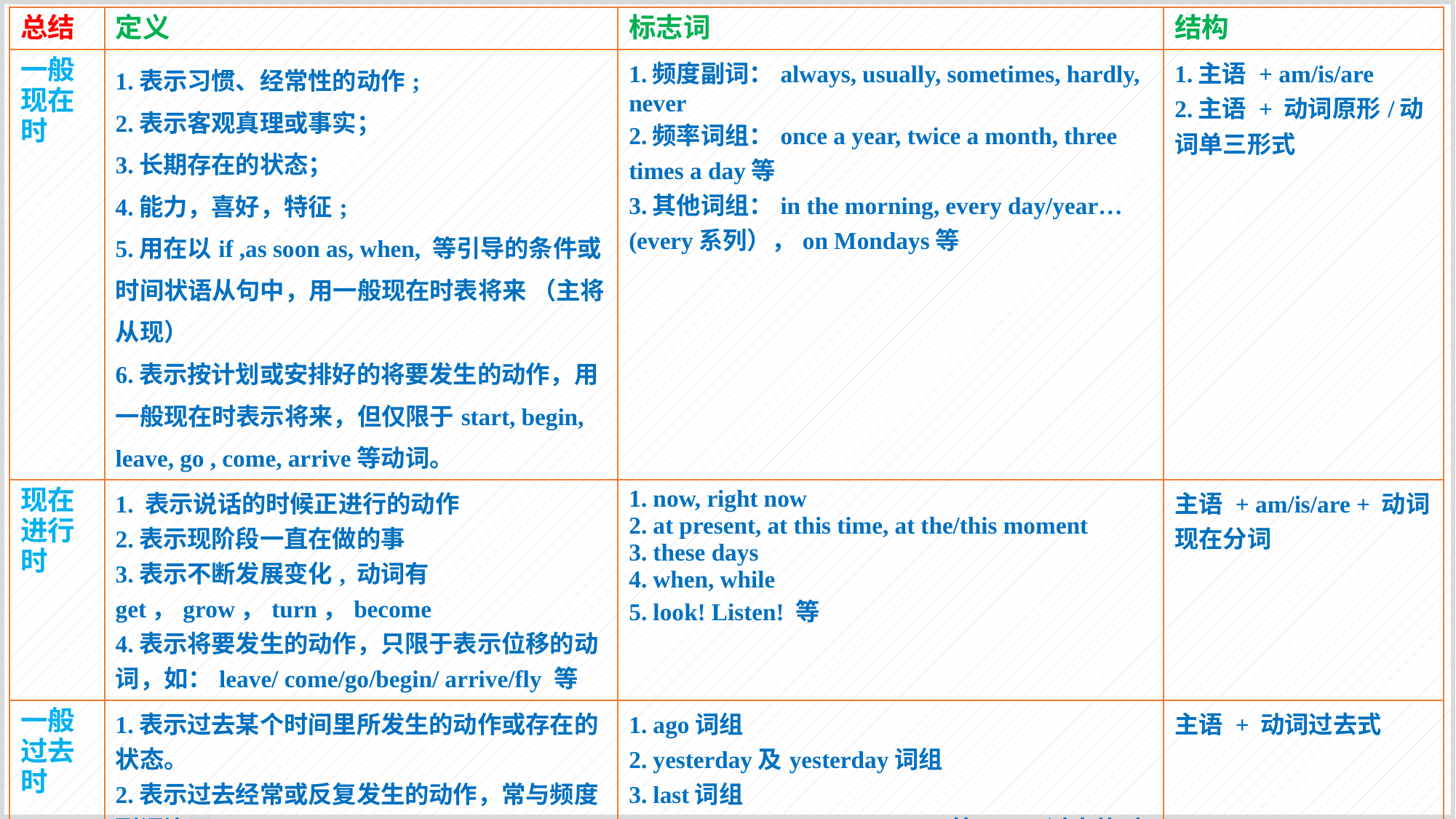

| 总结 | 定义 | 标志词 | 结构 |
| --- | --- | --- | --- |
| 一般现在时 | 1.表示习惯、经常性的动作; 2.表示客观真理或事实； 3.长期存在的状态； 4.能力，喜好，特征; 5.用在以if ,as soon as, when, 等引导的条件或时间状语从句中，用一般现在时表将来 （主将从现） 6.表示按计划或安排好的将要发生的动作，用一般现在时表示将来，但仅限于start, begin, leave, go , come, arrive等动词。 | 1.频度副词：always, usually, sometimes, hardly, never 2.频率词组：once a year, twice a month, three times a day等 3.其他词组：in the morning, every day/year… (every系列），on Mondays等 | 1.主语 + am/is/are 2.主语 + 动词原形/动词单三形式 |
| 现在进行时 | 1. 表示说话的时候正进行的动作 2.表示现阶段一直在做的事 3.表示不断发展变化, 动词有get，grow，turn，become 4.表示将要发生的动作，只限于表示位移的动词，如：leave/ come/go/begin/ arrive/fly 等 | 1. now, right now 2. at present, at this time, at the/this moment 3. these days 4. when, while 5. look! Listen! 等 | 主语 + am/is/are + 动词现在分词 |
| 一般过去时 | 1.表示过去某个时间里所发生的动作或存在的状态。 2.表示过去经常或反复发生的动作，常与频度副词连用。 | 1. ago词组 2. yesterday及yesterday词组 3. last词组 4. just now, in the past, in 1978等，in+过去的时间 5. at the age of …, used to … 6. one day, long long ago, once upon a time | 主语 + 动词过去式 |